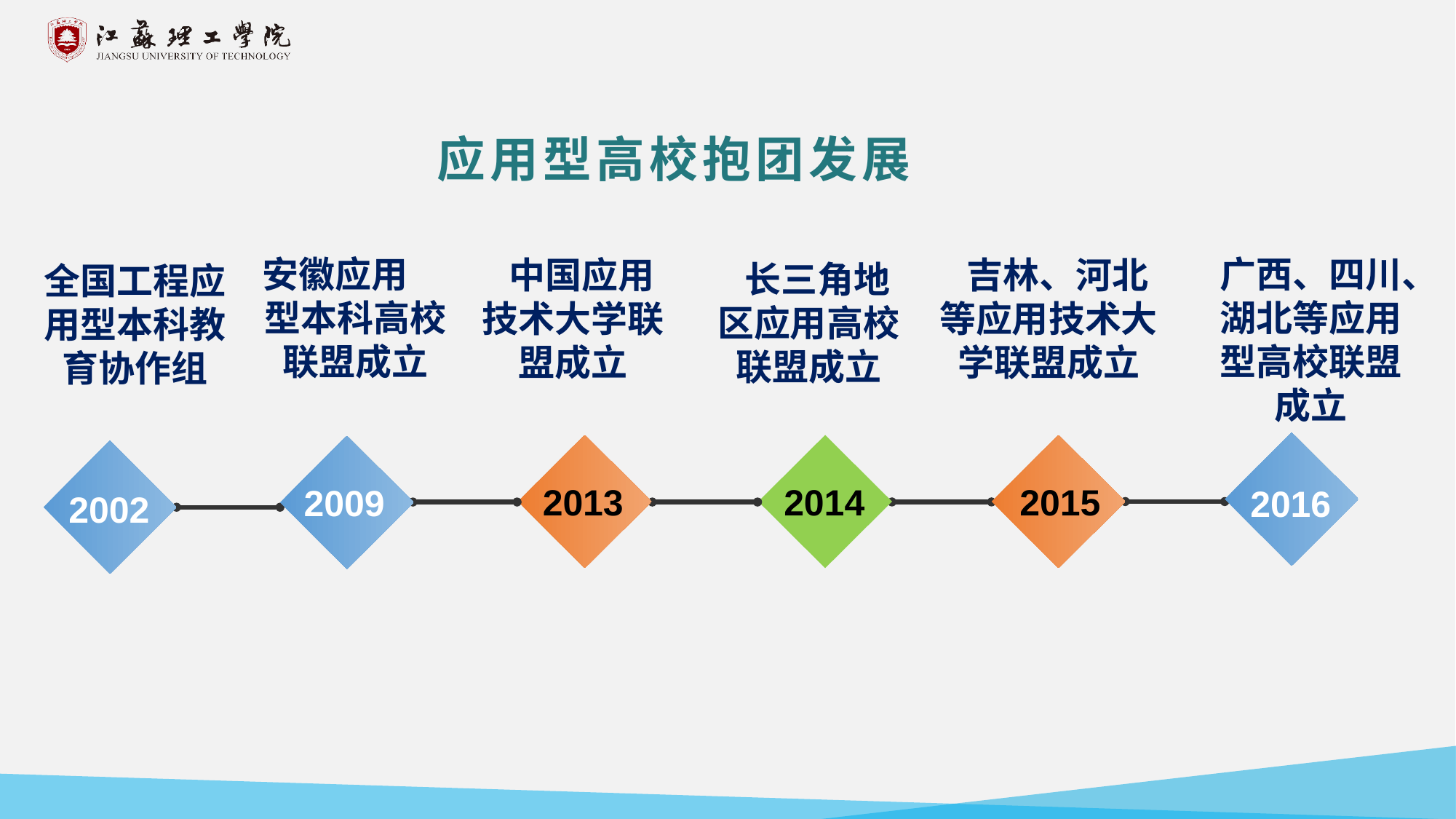

应用型高校抱团发展
安徽应用      型本科高校联盟成立
广西、四川、湖北等应用型高校联盟成立
 中国应用技术大学联盟成立
 吉林、河北等应用技术大学联盟成立
 长三角地区应用高校联盟成立
全国工程应用型本科教育协作组

2013
2014
2015
2009
2016

2002